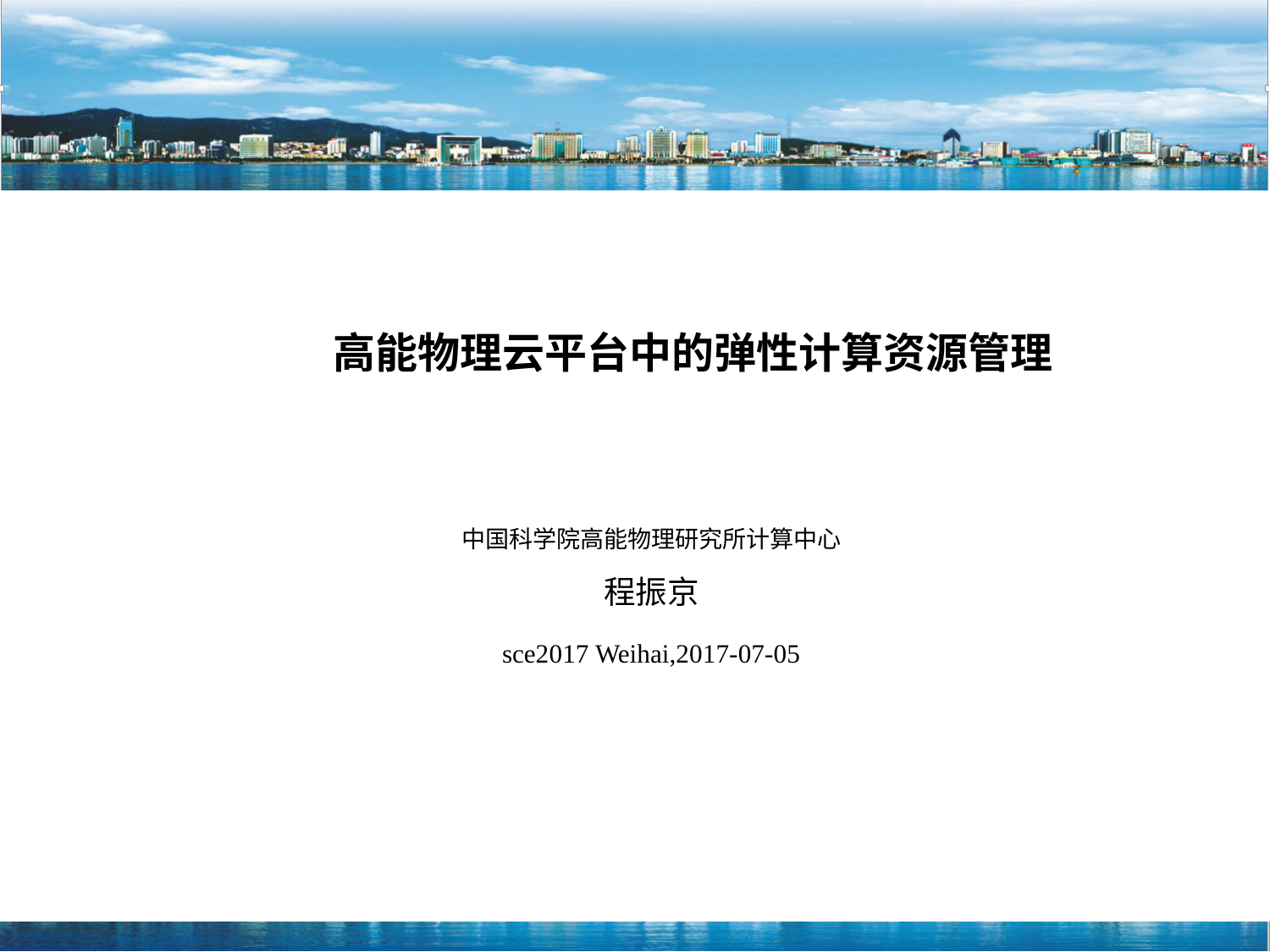

高能物理云平台中的弹性计算资源管理
中国科学院高能物理研究所计算中心
程振京
sce2017 Weihai,2017-07-05